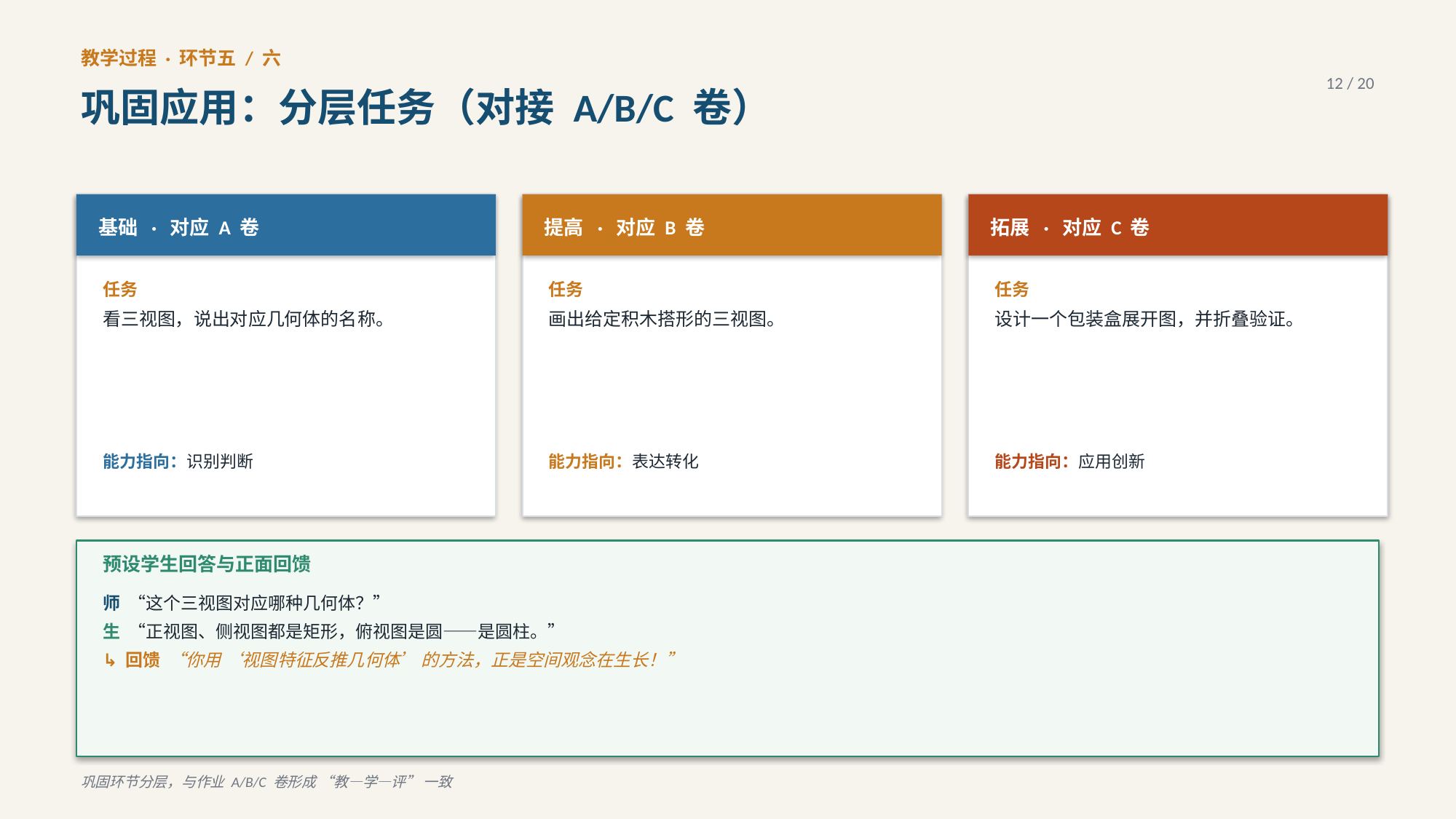

教学过程 · 环节五 / 六
12 / 20
巩固应用：分层任务（对接 A/B/C 卷）

基础  ·  对应 A 卷
提高  ·  对应 B 卷
拓展  ·  对应 C 卷
任务
看三视图，说出对应几何体的名称。
任务
画出给定积木搭形的三视图。
任务
设计一个包装盒展开图，并折叠验证。
能力指向：识别判断
能力指向：表达转化
能力指向：应用创新

预设学生回答与正面回馈
师  “这个三视图对应哪种几何体？”
生  “正视图、侧视图都是矩形，俯视图是圆——是圆柱。”
↳ 回馈  “你用 ‘视图特征反推几何体’ 的方法，正是空间观念在生长！”
巩固环节分层，与作业 A/B/C 卷形成 “教—学—评” 一致